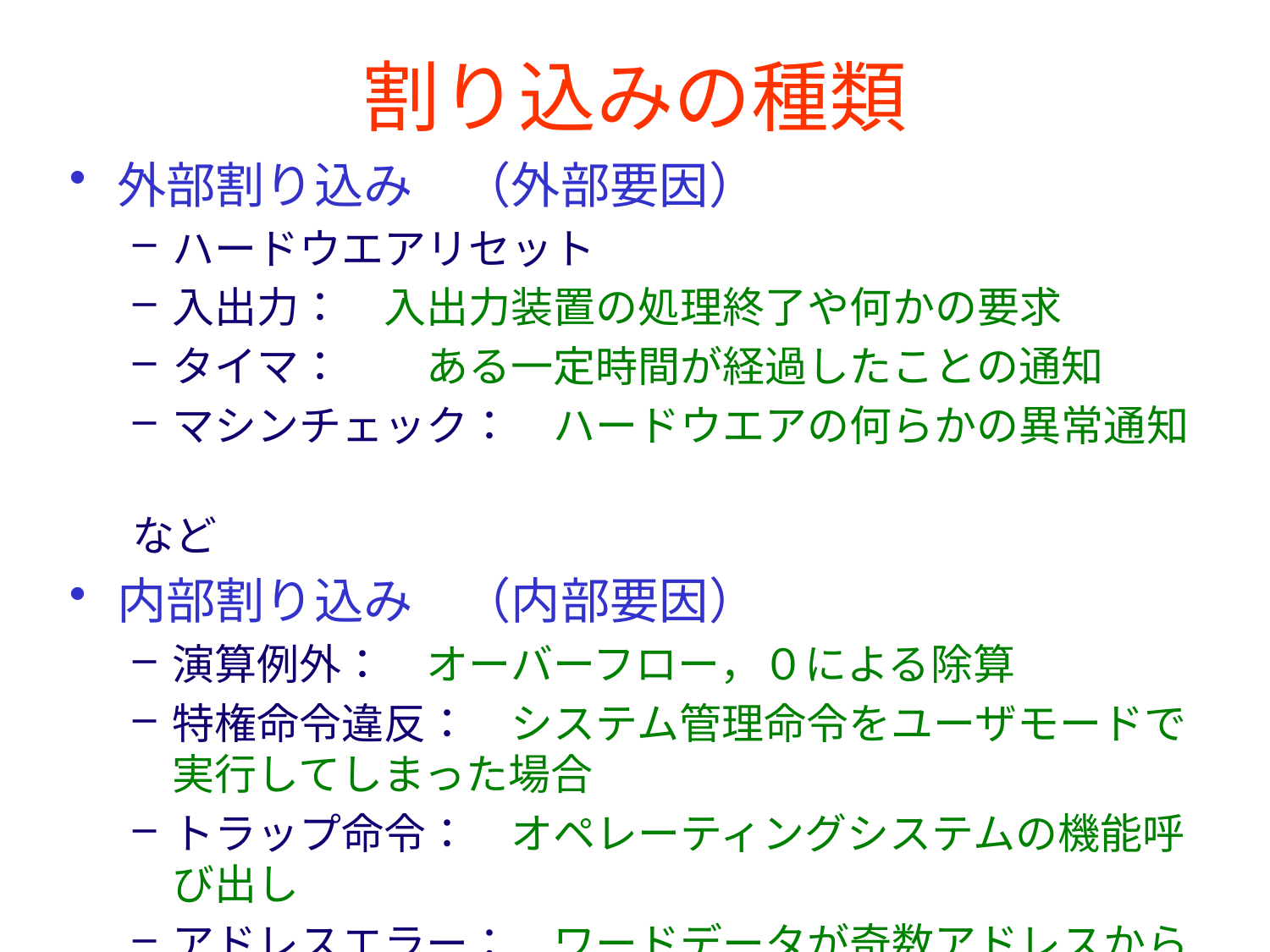

# 割り込みの種類
外部割り込み　（外部要因）
ハードウエアリセット
入出力：　入出力装置の処理終了や何かの要求
タイマ：　　ある一定時間が経過したことの通知
マシンチェック：　ハードウエアの何らかの異常通知
など
内部割り込み　（内部要因）
演算例外：　オーバーフロー，０による除算
特権命令違反：　システム管理命令をユーザモードで実行してしまった場合
トラップ命令：　オペレーティングシステムの機能呼び出し
アドレスエラー：　ワードデータが奇数アドレスからあった
など